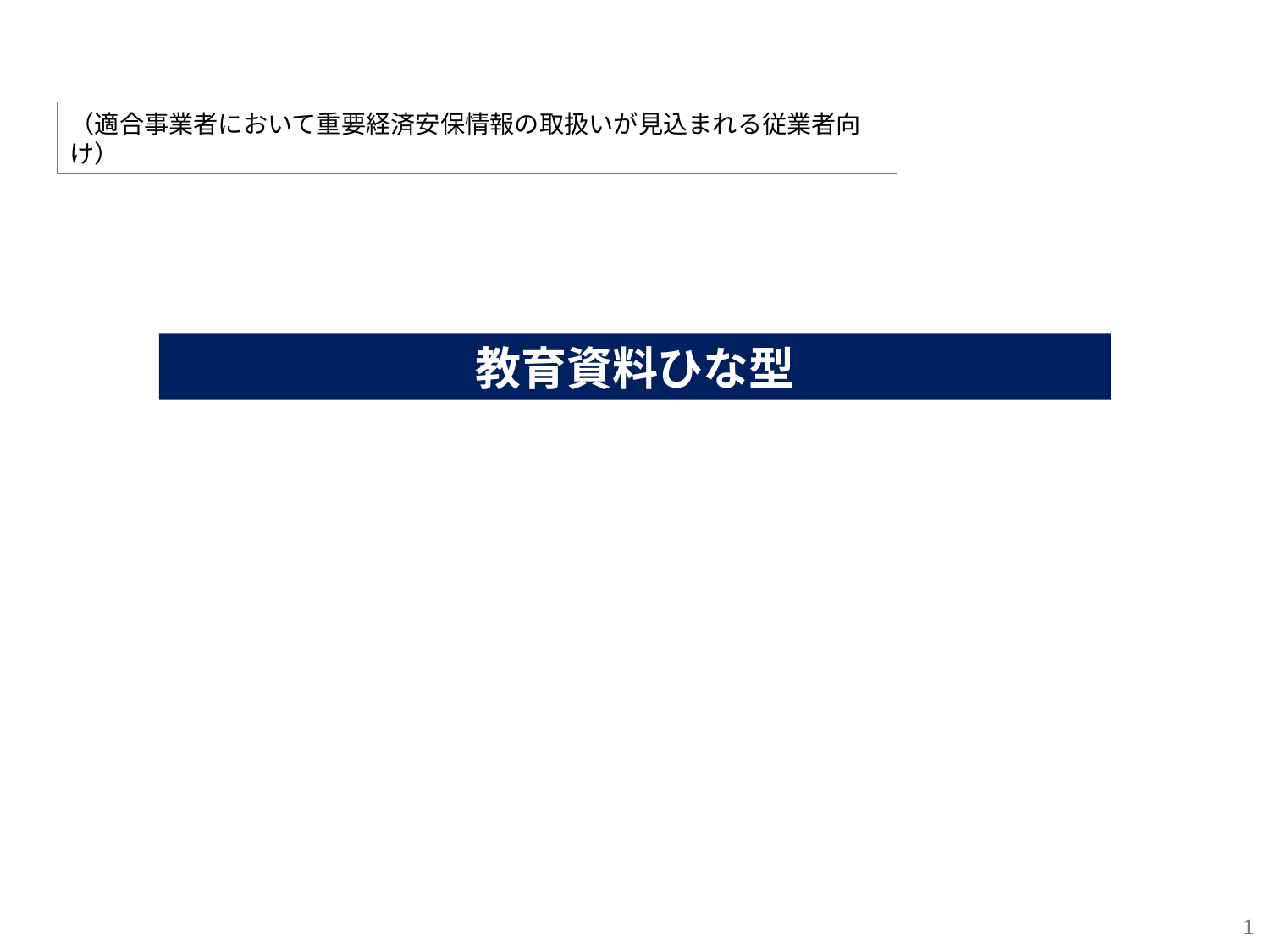

（適合事業者において重要経済安保情報の取扱いが見込まれる従業者向け）
教育資料ひな型
1